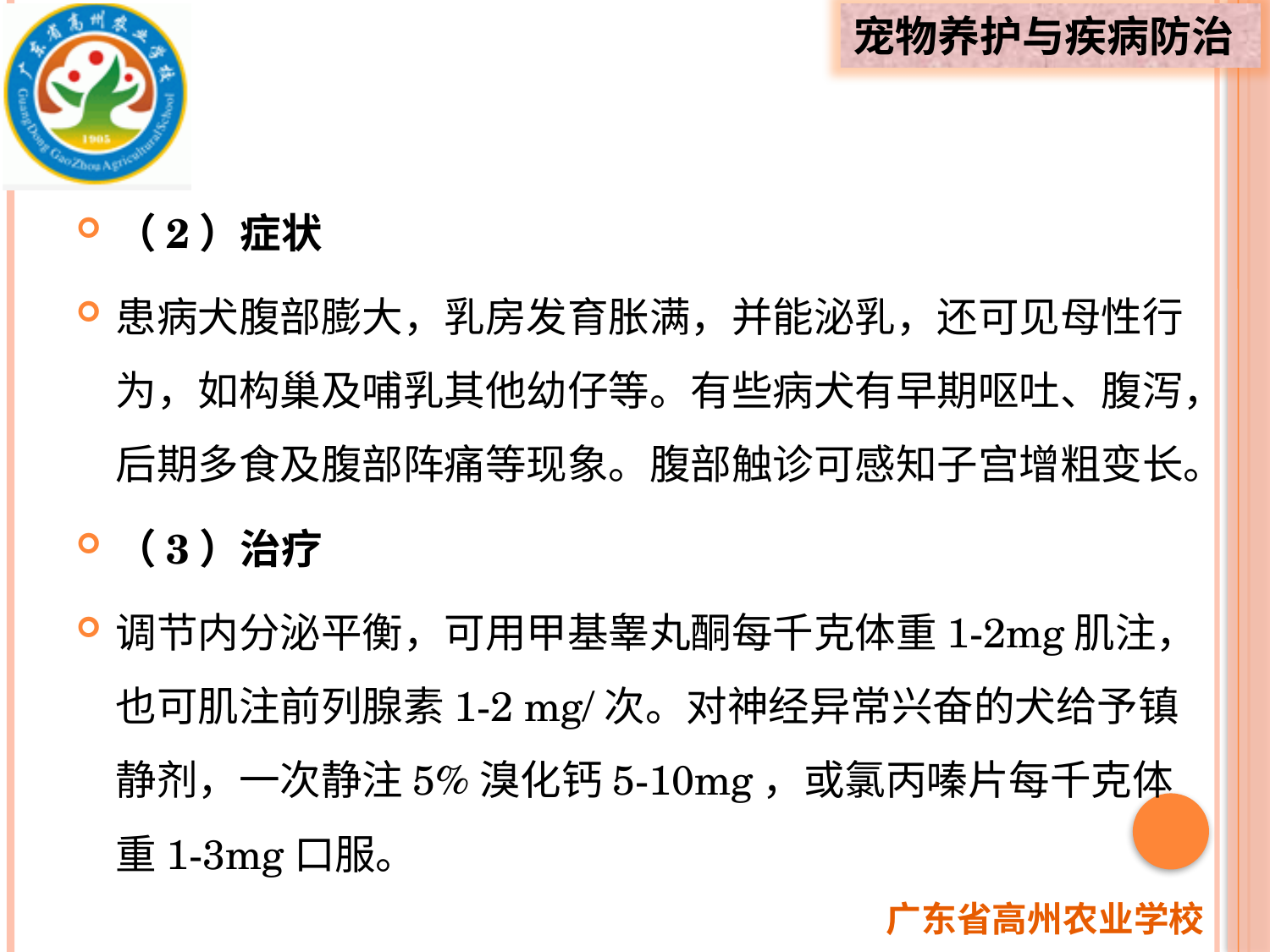

（2）症状
患病犬腹部膨大，乳房发育胀满，并能泌乳，还可见母性行为，如构巢及哺乳其他幼仔等。有些病犬有早期呕吐、腹泻，后期多食及腹部阵痛等现象。腹部触诊可感知子宫增粗变长。
（3）治疗
调节内分泌平衡，可用甲基睾丸酮每千克体重1-2mg肌注，也可肌注前列腺素1-2 mg/次。对神经异常兴奋的犬给予镇静剂，一次静注5%溴化钙5-10mg，或氯丙嗪片每千克体重1-3mg口服。